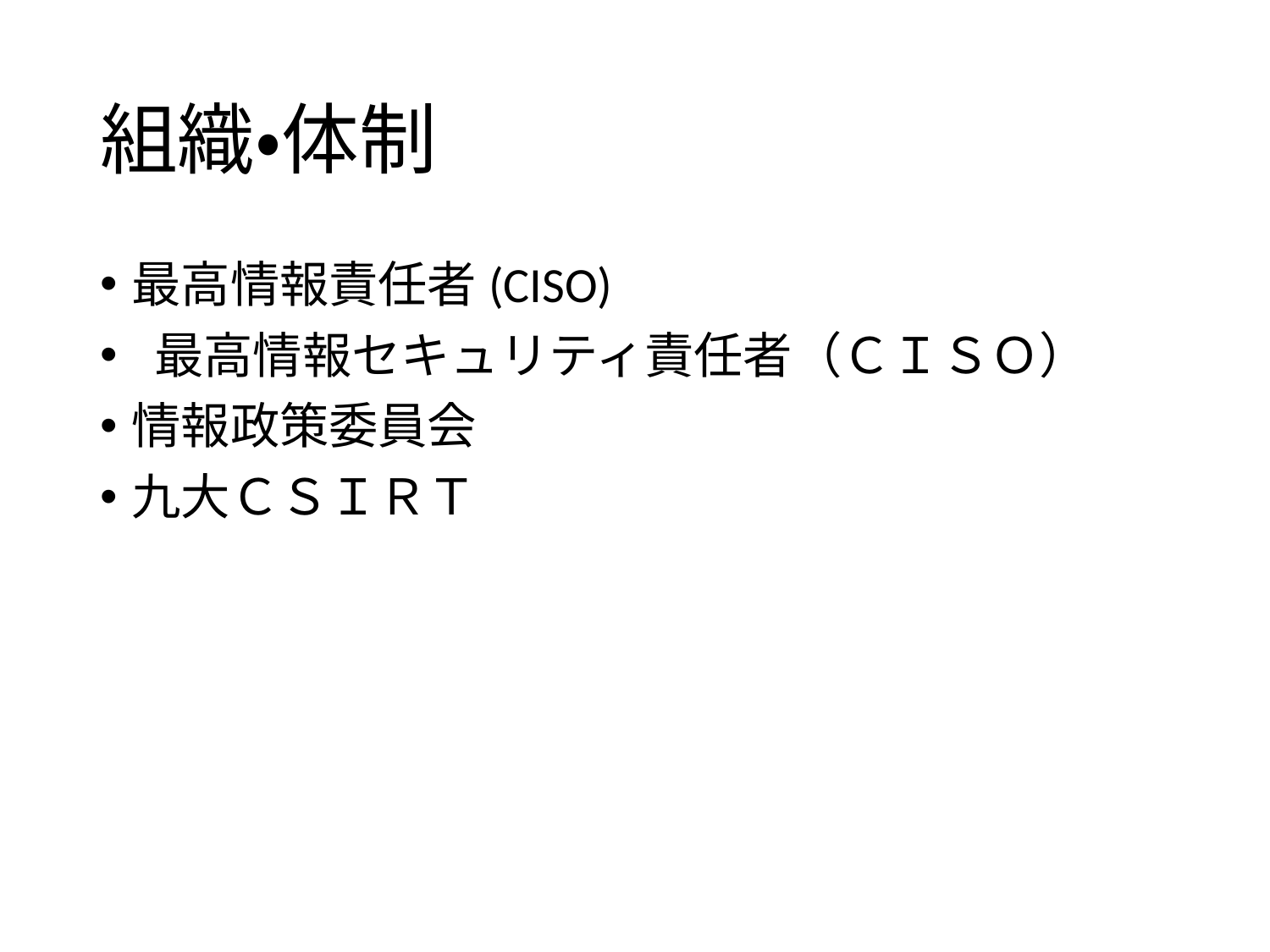

# 組織・体制
最高情報責任者(CISO)
 最高情報セキュリティ責任者（ＣＩＳＯ）
情報政策委員会
九大ＣＳＩＲＴ